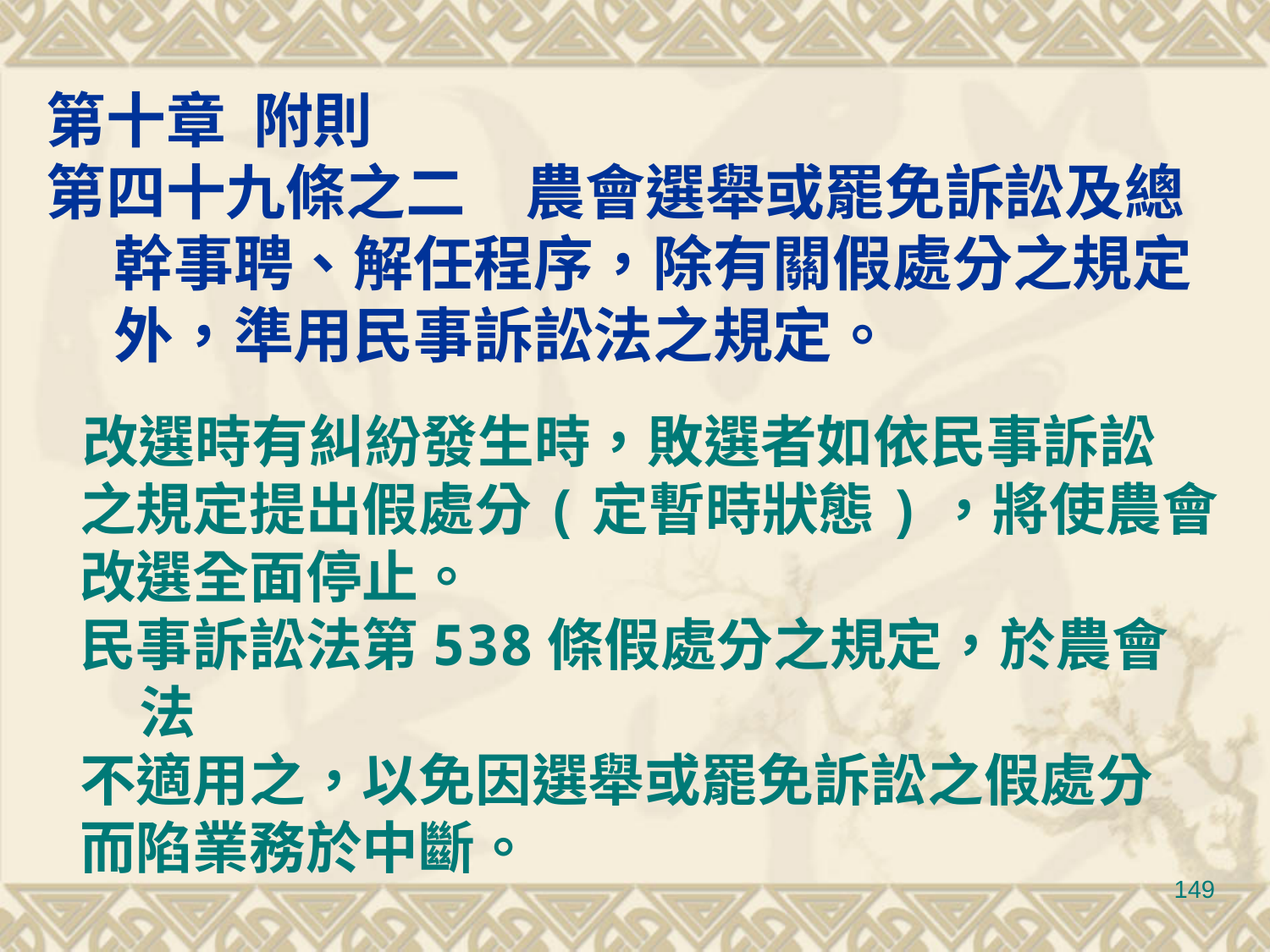

第十章  附則
第四十九條之二　農會選舉或罷免訴訟及總幹事聘、解任程序，除有關假處分之規定外，準用民事訴訟法之規定。
   改選時有糾紛發生時，敗選者如依民事訴訟
   之規定提出假處分(定暫時狀態)，將使農會
   改選全面停止。
   民事訴訟法第538條假處分之規定，於農會法
   不適用之，以免因選舉或罷免訴訟之假處分
   而陷業務於中斷。

149